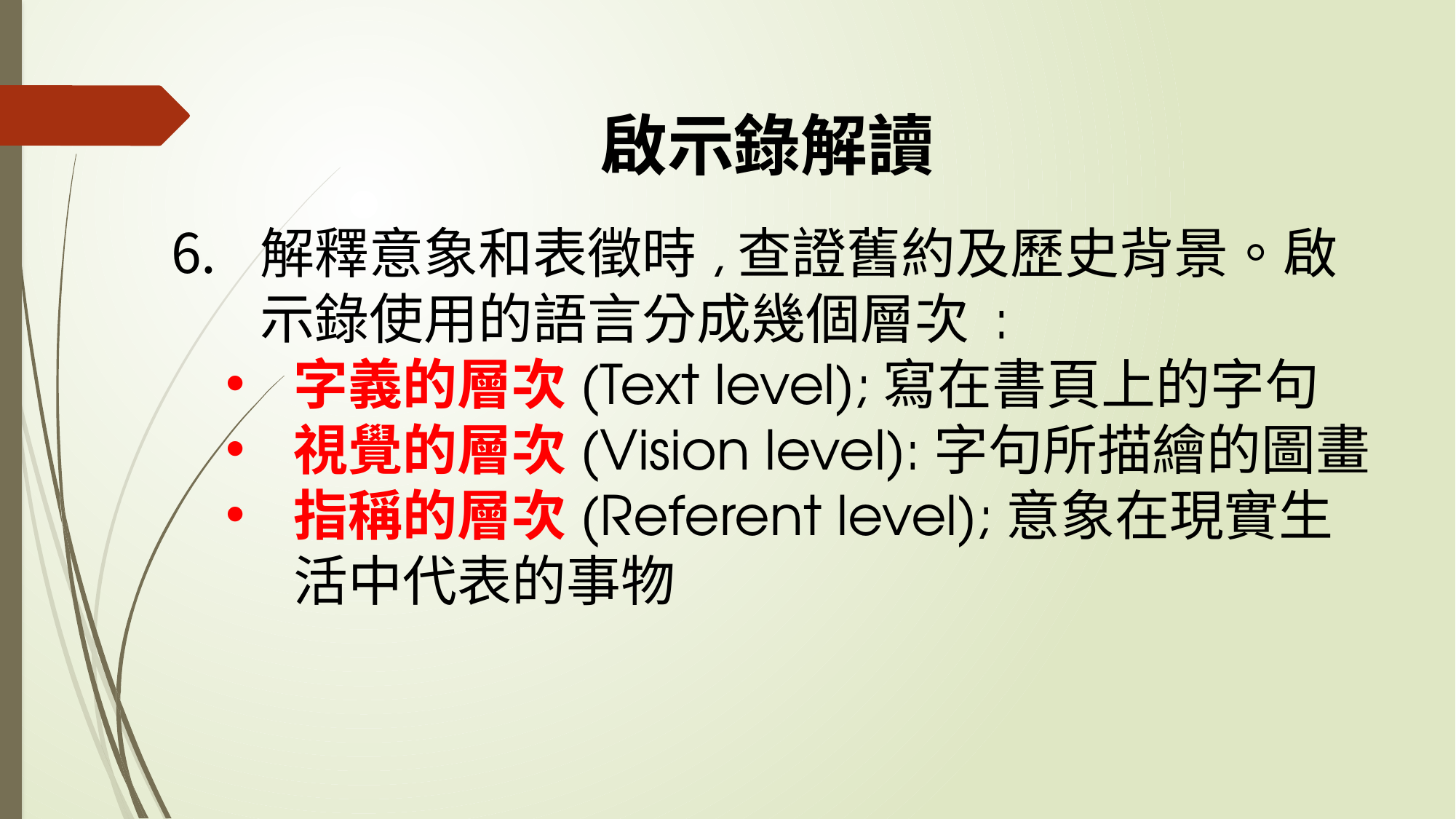

啟示錄解讀
解釋意象和表徵時,查證舊約及歷史背景。啟示錄使用的語言分成幾個層次 :
字義的層次(Text level);寫在書頁上的字句
視覺的層次(Vision level):字句所描繪的圖畫
指稱的層次(Referent level);意象在現實生活中代表的事物